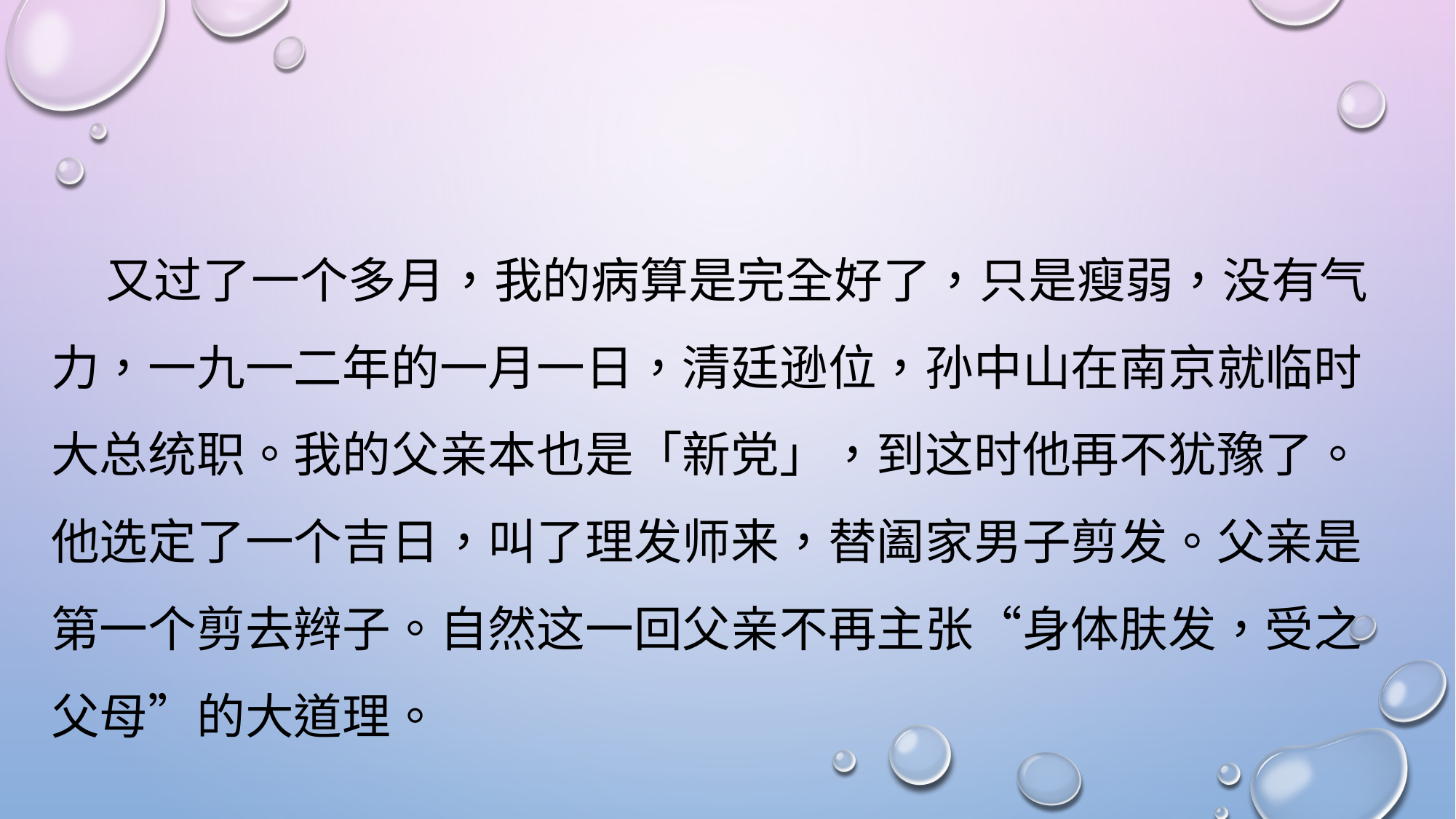

又过了一个多月，我的病算是完全好了，只是瘦弱，没有气力，一九一二年的一月一日，清廷逊位，孙中山在南京就临时大总统职。我的父亲本也是「新党」，到这时他再不犹豫了。他选定了一个吉日，叫了理发师来，替阖家男子剪发。父亲是第一个剪去辫子。自然这一回父亲不再主张“身体肤发，受之父母”的大道理。